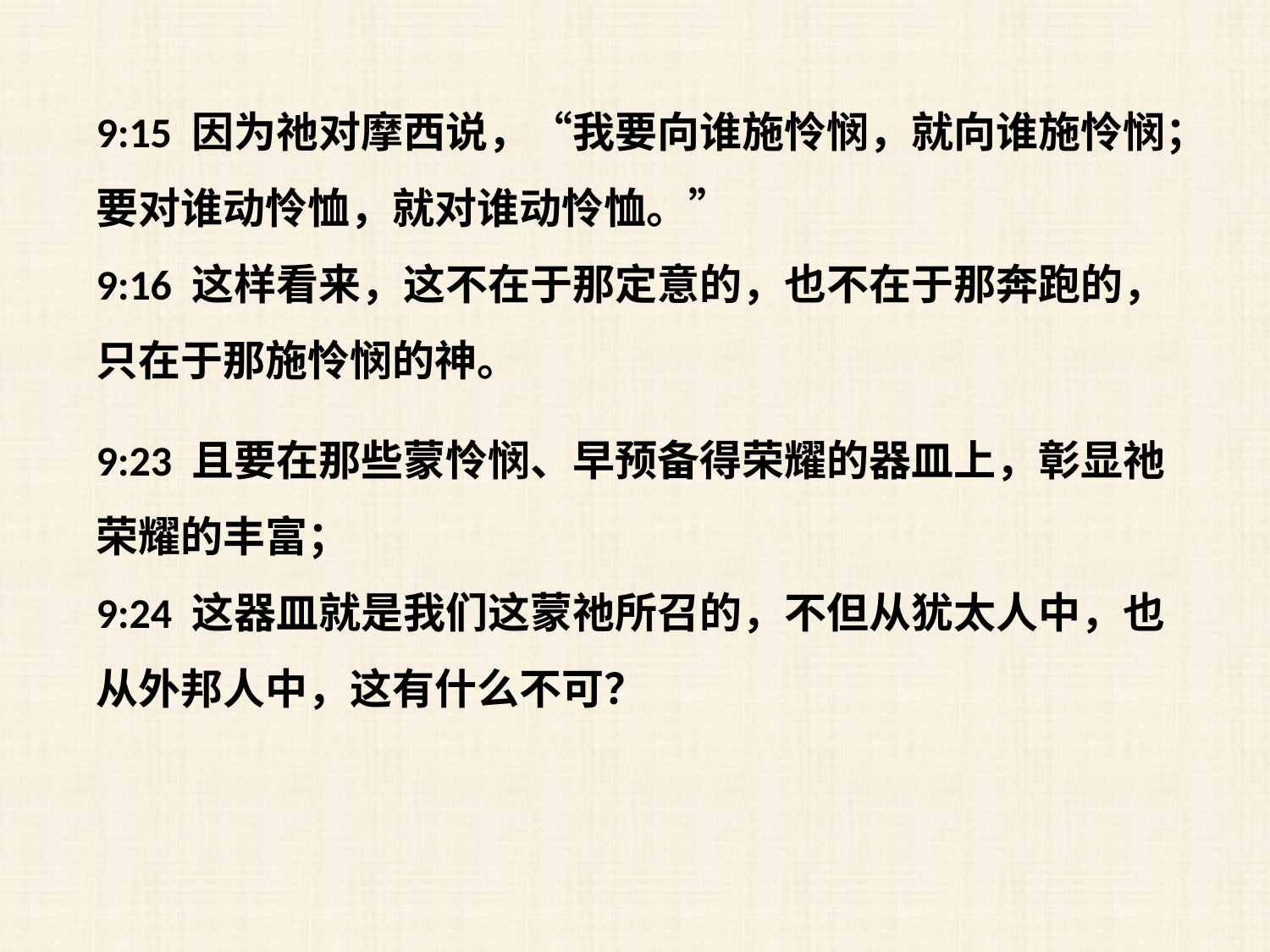

9:15 因为祂对摩西说，“我要向谁施怜悯，就向谁施怜悯；要对谁动怜恤，就对谁动怜恤。”
9:16 这样看来，这不在于那定意的，也不在于那奔跑的，只在于那施怜悯的神。
9:23 且要在那些蒙怜悯、早预备得荣耀的器皿上，彰显祂荣耀的丰富；
9:24 这器皿就是我们这蒙祂所召的，不但从犹太人中，也从外邦人中，这有什么不可？